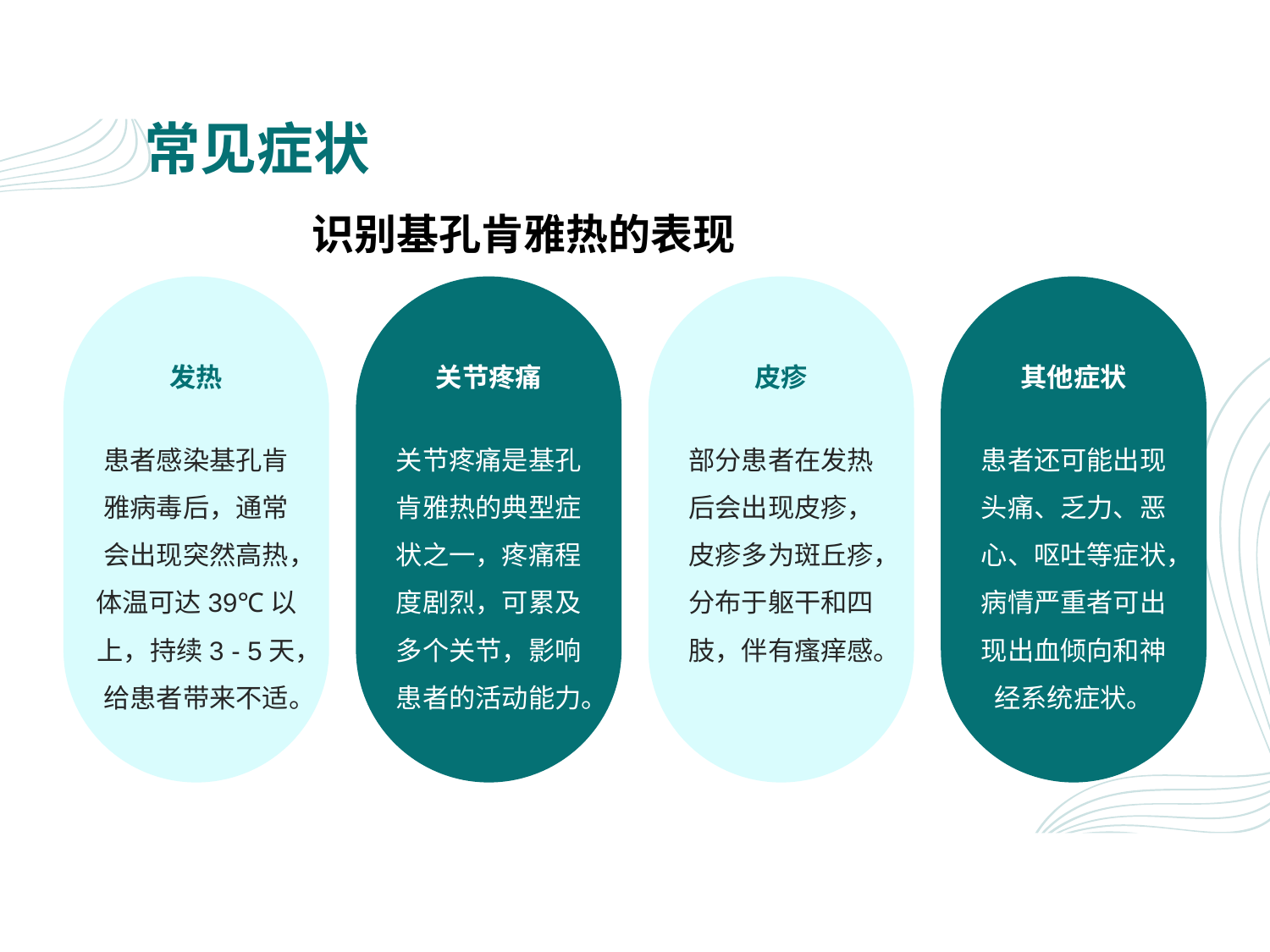

# 常见症状
识别基孔肯雅热的表现

发热
关节疼痛
皮疹
其他症状
患者感染基孔肯雅病毒后，通常会出现突然高热，体温可达39℃以上，持续3 - 5天，给患者带来不适。
关节疼痛是基孔肯雅热的典型症状之一，疼痛程度剧烈，可累及多个关节，影响患者的活动能力。
部分患者在发热后会出现皮疹，皮疹多为斑丘疹，分布于躯干和四肢，伴有瘙痒感。
患者还可能出现头痛、乏力、恶心、呕吐等症状，病情严重者可出现出血倾向和神经系统症状。